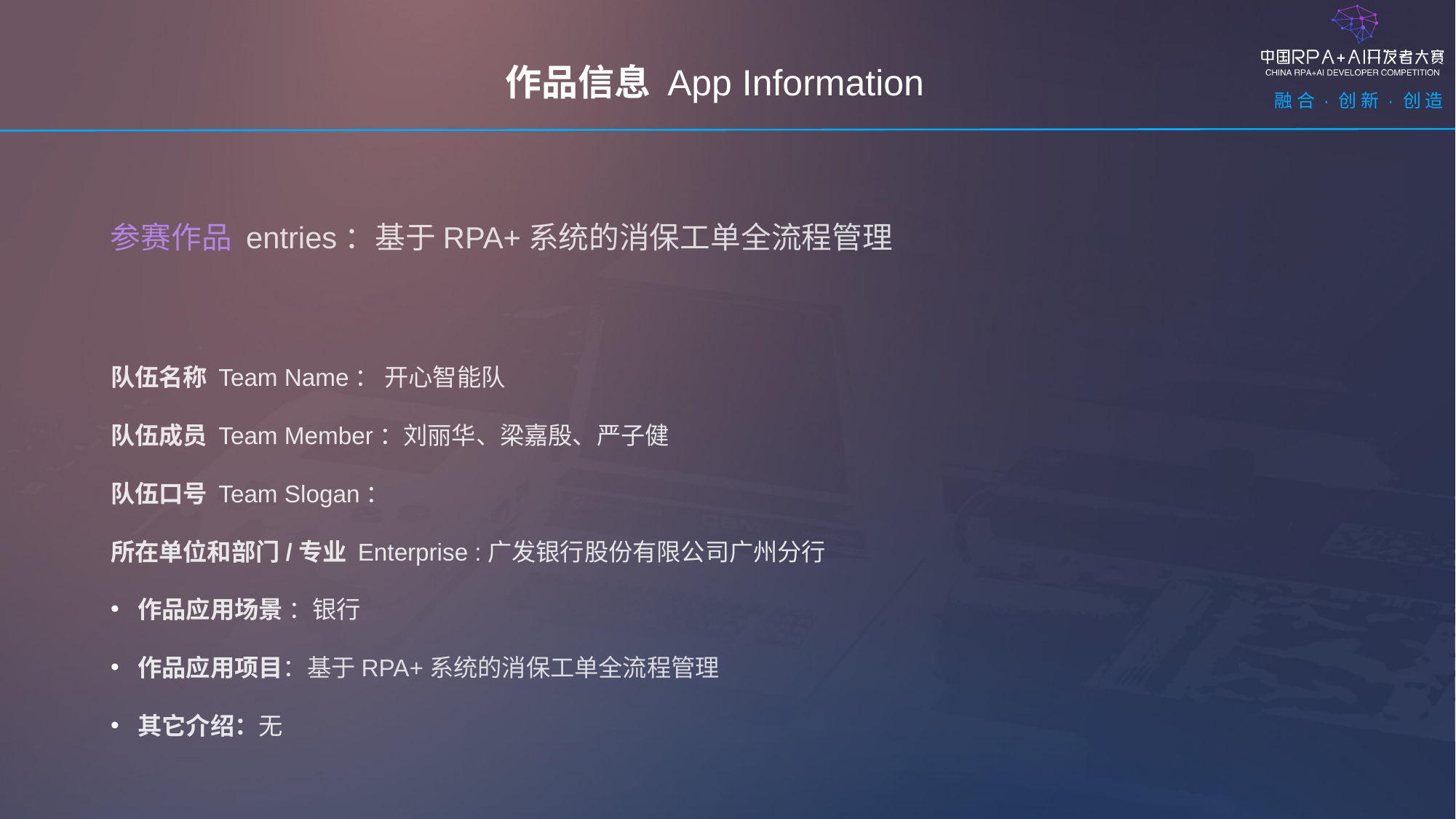

作品信息 App Information
参赛作品 entries：基于RPA+系统的消保工单全流程管理

队伍名称 Team Name： 开心智能队
队伍成员 Team Member：刘丽华、梁嘉殷、严子健
队伍口号 Team Slogan：
所在单位和部门/专业 Enterprise :广发银行股份有限公司广州分行
作品应用场景 ：银行
作品应用项目：基于RPA+系统的消保工单全流程管理
其它介绍：无